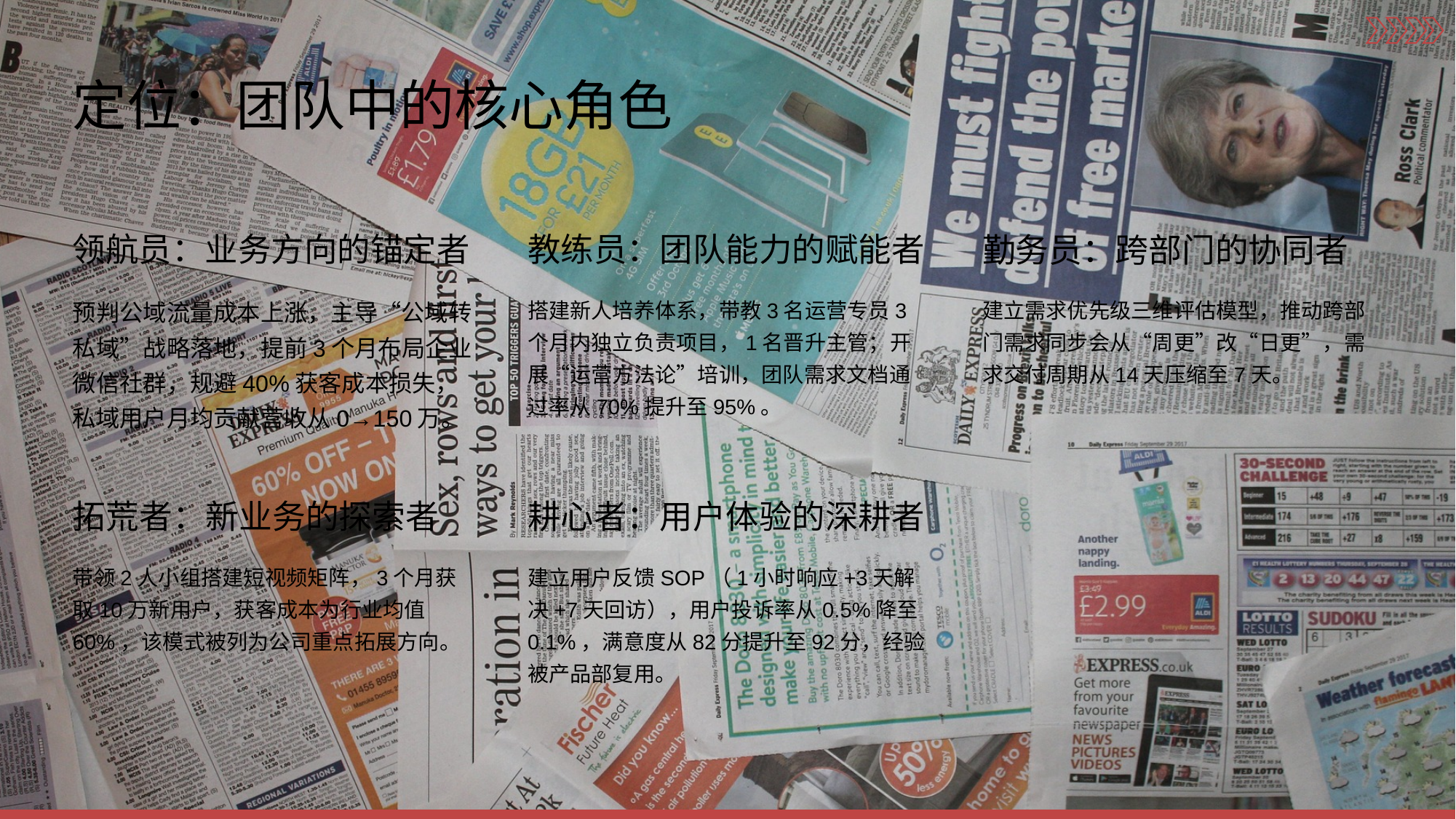

定位：团队中的核心角色
领航员：业务方向的锚定者
教练员：团队能力的赋能者
勤务员：跨部门的协同者
预判公域流量成本上涨，主导“公域转私域”战略落地，提前3个月布局企业微信社群，规避40%获客成本损失，私域用户月均贡献营收从0→150万。
搭建新人培养体系，带教3名运营专员3个月内独立负责项目，1名晋升主管；开展“运营方法论”培训，团队需求文档通过率从70%提升至95%。
建立需求优先级三维评估模型，推动跨部门需求同步会从“周更”改“日更”，需求交付周期从14天压缩至7天。
拓荒者：新业务的探索者
耕心者：用户体验的深耕者
带领2人小组搭建短视频矩阵，3个月获取10万新用户，获客成本为行业均值60%，该模式被列为公司重点拓展方向。
建立用户反馈SOP（1小时响应+3天解决+7天回访），用户投诉率从0.5%降至0.1%，满意度从82分提升至92分，经验被产品部复用。